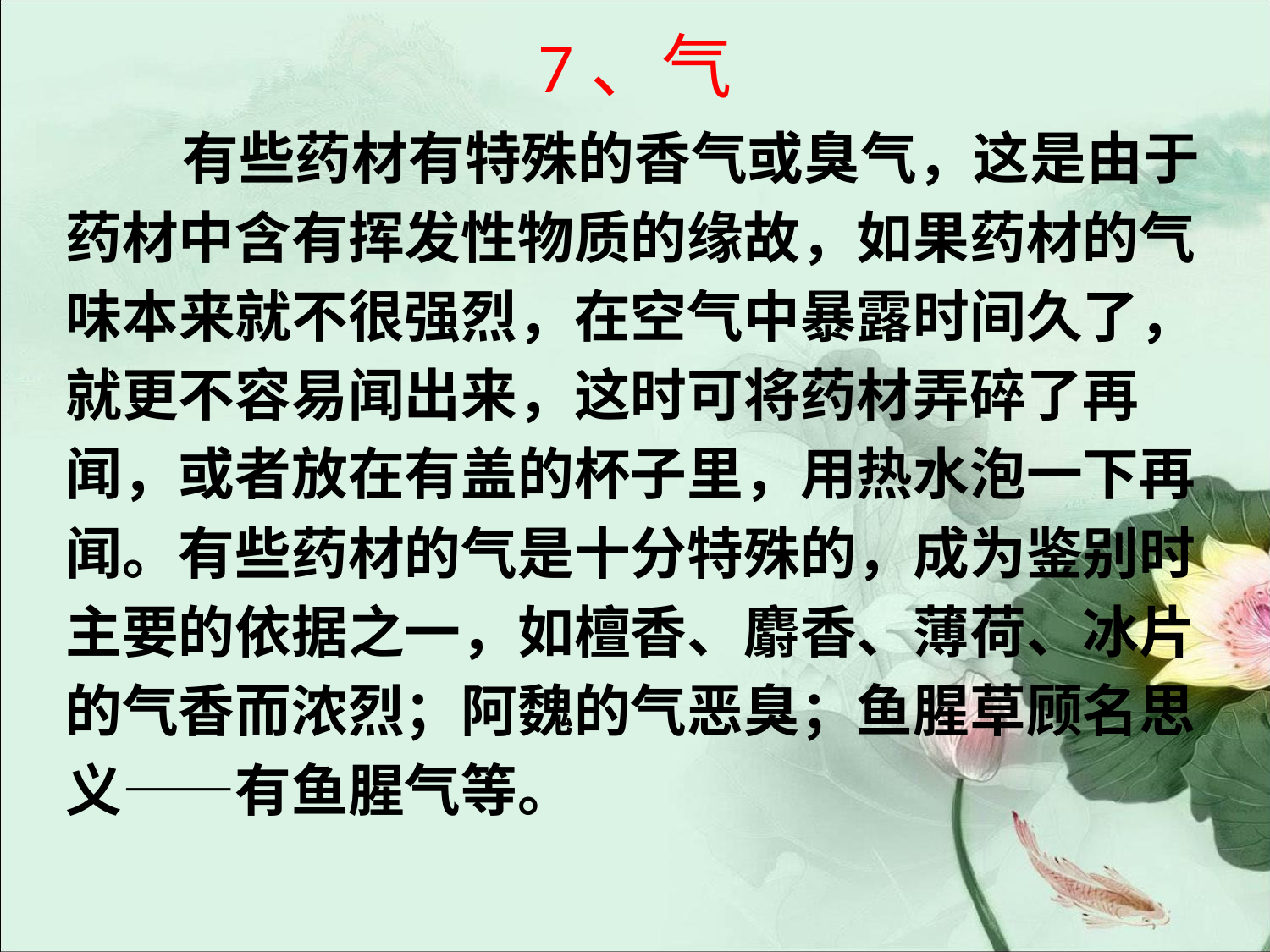

# 7、气
        有些药材有特殊的香气或臭气，这是由于
药材中含有挥发性物质的缘故，如果药材的气
味本来就不很强烈，在空气中暴露时间久了，
就更不容易闻出来，这时可将药材弄碎了再
闻，或者放在有盖的杯子里，用热水泡一下再
闻。有些药材的气是十分特殊的，成为鉴别时
主要的依据之一，如檀香、麝香、薄荷、冰片
的气香而浓烈；阿魏的气恶臭；鱼腥草顾名思
义——有鱼腥气等。